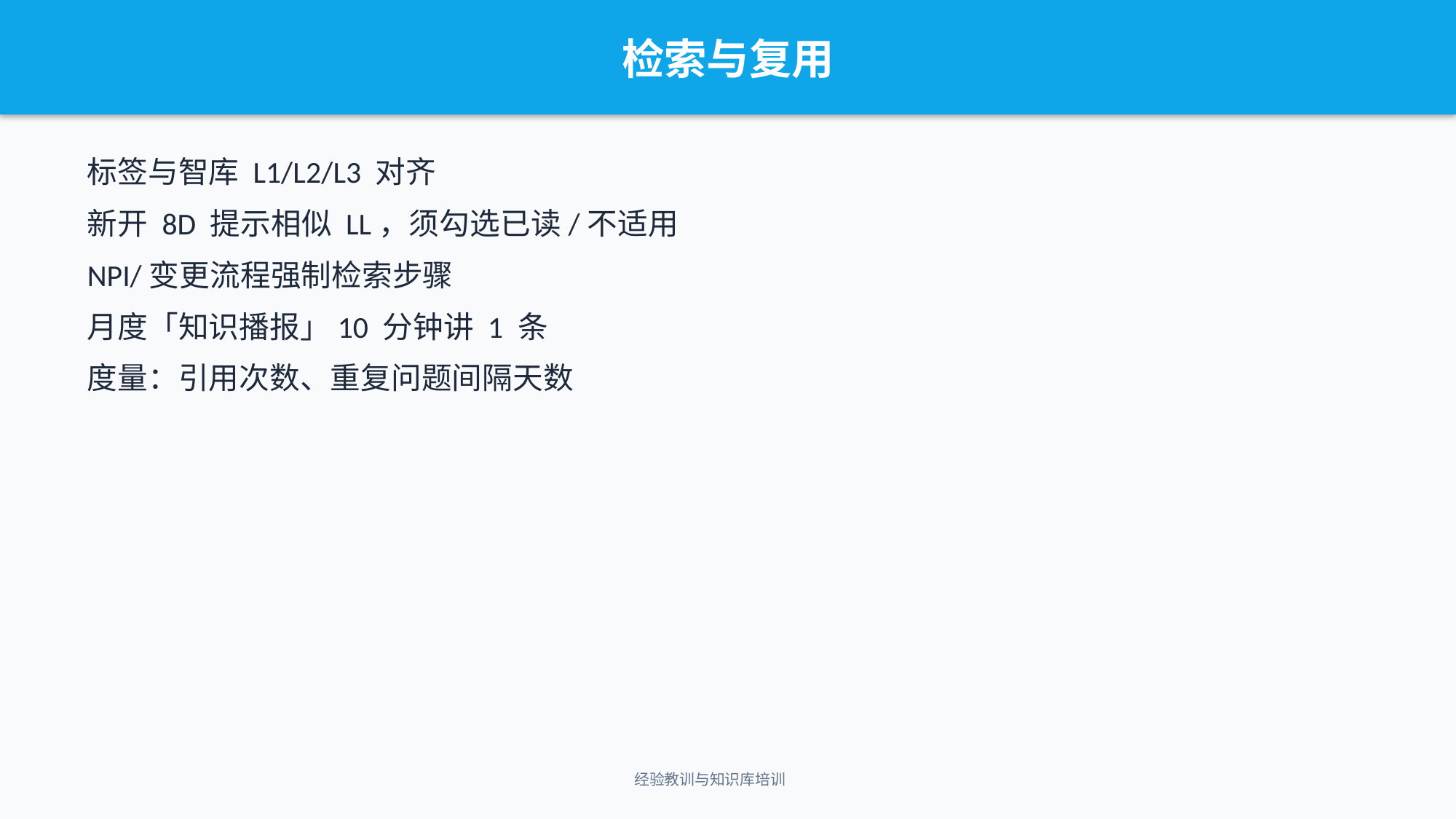

检索与复用
标签与智库 L1/L2/L3 对齐
新开 8D 提示相似 LL，须勾选已读/不适用
NPI/变更流程强制检索步骤
月度「知识播报」10 分钟讲 1 条
度量：引用次数、重复问题间隔天数
经验教训与知识库培训